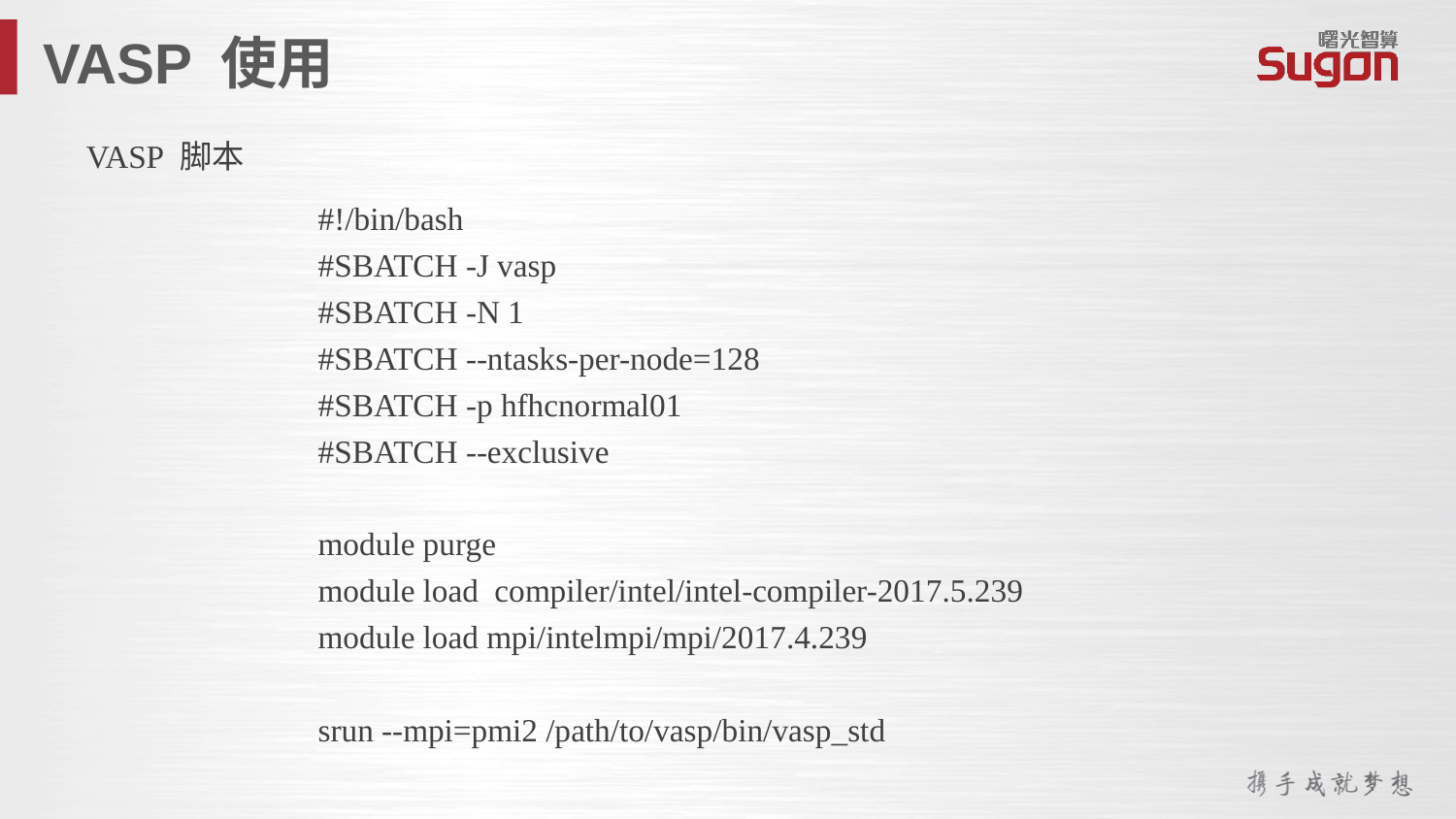

VASP 使用
VASP 脚本
#!/bin/bash
#SBATCH -J vasp
#SBATCH -N 1
#SBATCH --ntasks-per-node=128
#SBATCH -p hfhcnormal01
#SBATCH --exclusive

module purge
module load  compiler/intel/intel-compiler-2017.5.239
module load mpi/intelmpi/mpi/2017.4.239

srun --mpi=pmi2 /path/to/vasp/bin/vasp_std